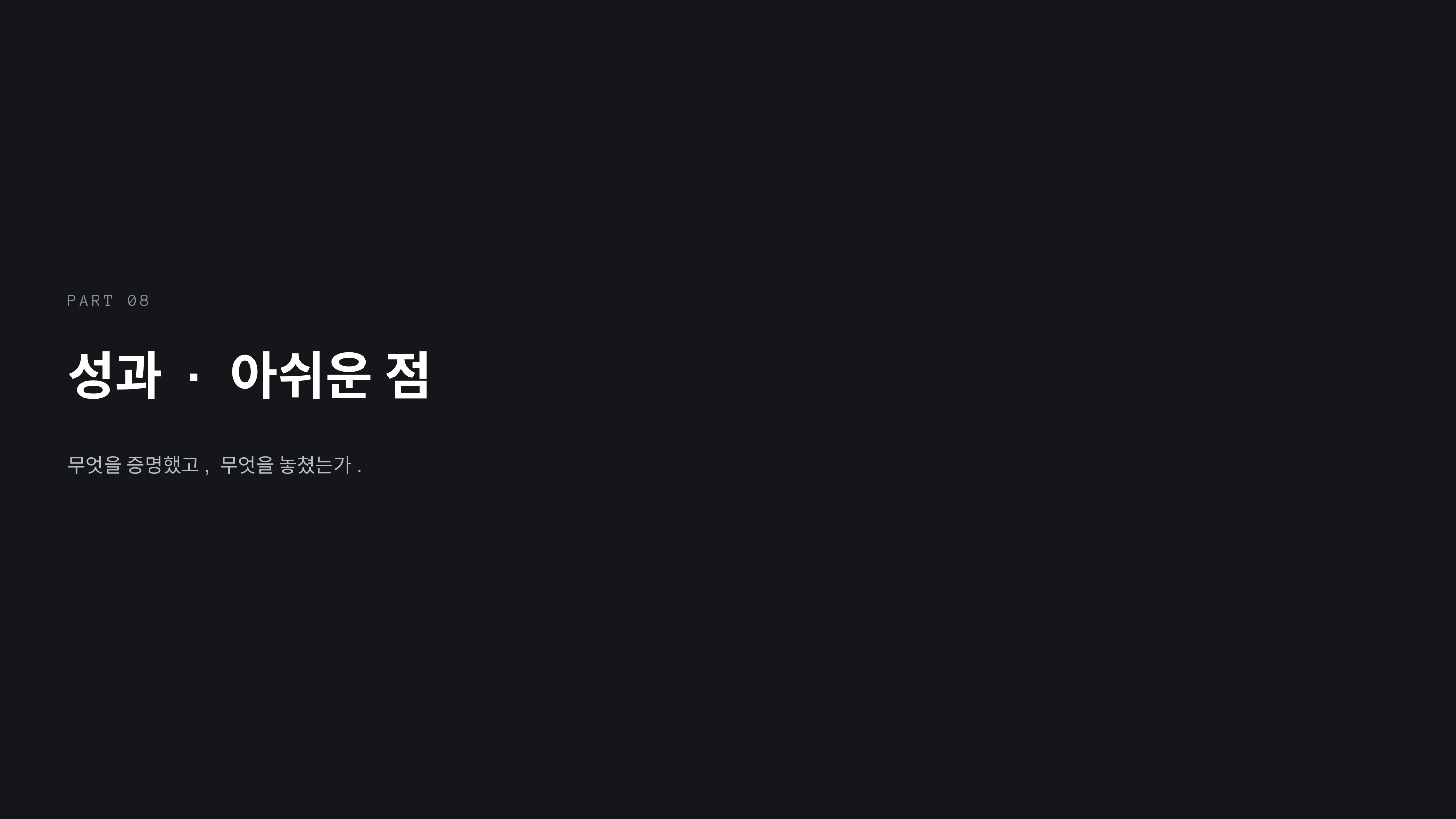

PART 08

성과 · 아쉬운 점

무엇을 증명했고, 무엇을 놓쳤는가.